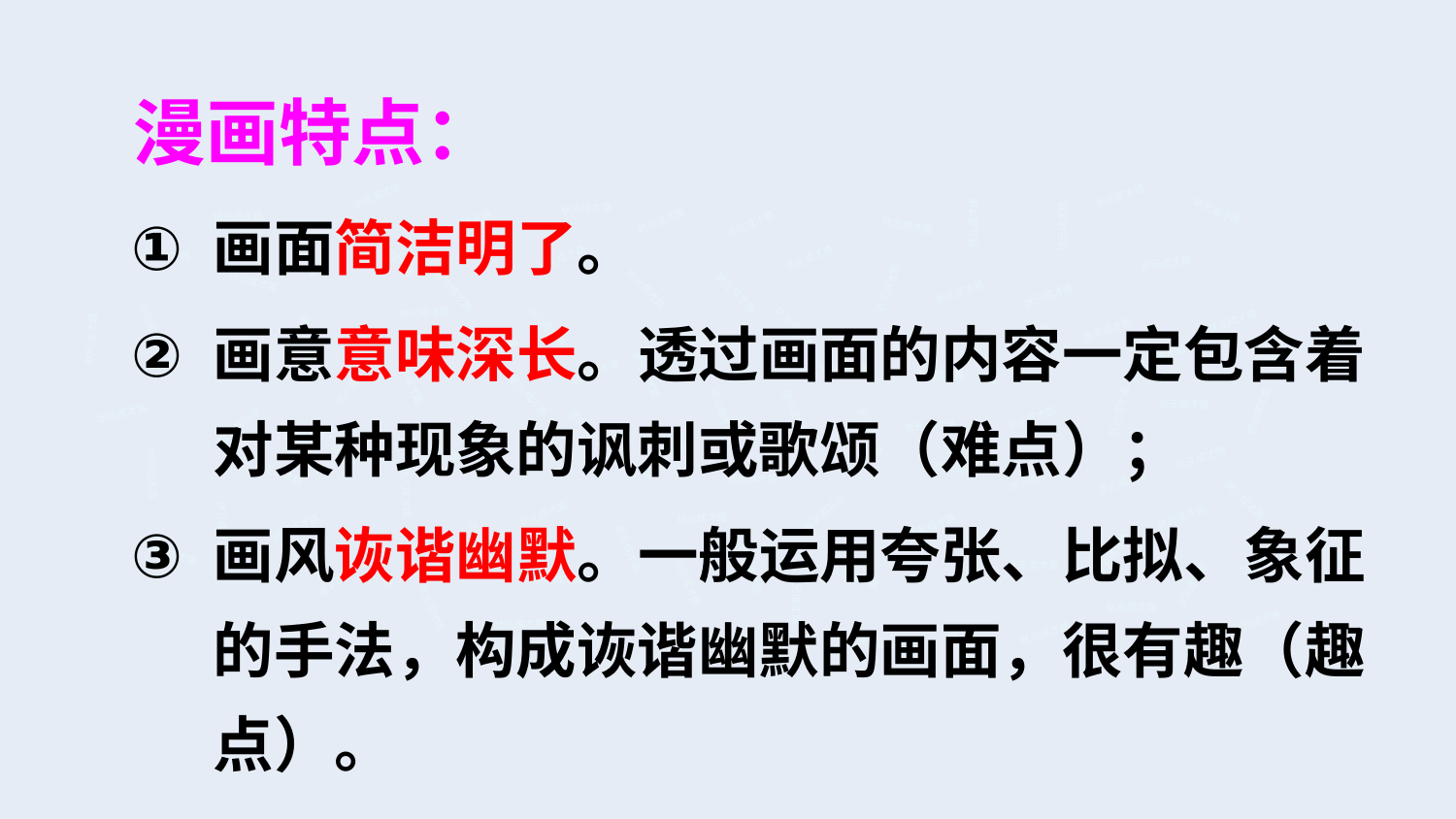

漫画特点：
画面简洁明了。
画意意味深长。透过画面的内容一定包含着对某种现象的讽刺或歌颂（难点）；
画风诙谐幽默。一般运用夸张、比拟、象征的手法，构成诙谐幽默的画面，很有趣（趣点）。
状元成才路
状元成才路
状元成才路
状元成才路
状元成才路
状元成才路
状元成才路
状元成才路
状元成才路
状元成才路
状元成才路
状元成才路
状元成才路
状元成才路
状元成才路
状元成才路
状元成才路
状元成才路
状元成才路
状元成才路
状元成才路
状元成才路
状元成才路
状元成才路
状元成才路
状元成才路
状元成才路
状元成才路
状元成才路
状元成才路
状元成才路
状元成才路
状元成才路
状元成才路
状元成才路
状元成才路
状元成才路
状元成才路
状元成才路
状元成才路
状元成才路
状元成才路
状元成才路
状元成才路
状元成才路
状元成才路
状元成才路
状元成才路
状元成才路
状元成才路
状元成才路
状元成才路
状元成才路
状元成才路
状元成才路
状元成才路
状元成才路
状元成才路
状元成才路
状元成才路
状元成才路
状元成才路
状元成才路
状元成才路
状元成才路
状元成才路
状元成才路
状元成才路
状元成才路
状元成才路
状元成才路
状元成才路
状元成才路
状元成才路
状元成才路
状元成才路
状元成才路
状元成才路
状元成才路
状元成才路
状元成才路
状元成才路
状元成才路
状元成才路
状元成才路
状元成才路
状元成才路
状元成才路
状元成才路
状元成才路
状元成才路
状元成才路
状元成才路
状元成才路
状元成才路
状元成才路
状元成才路
状元成才路
状元成才路
状元成才路